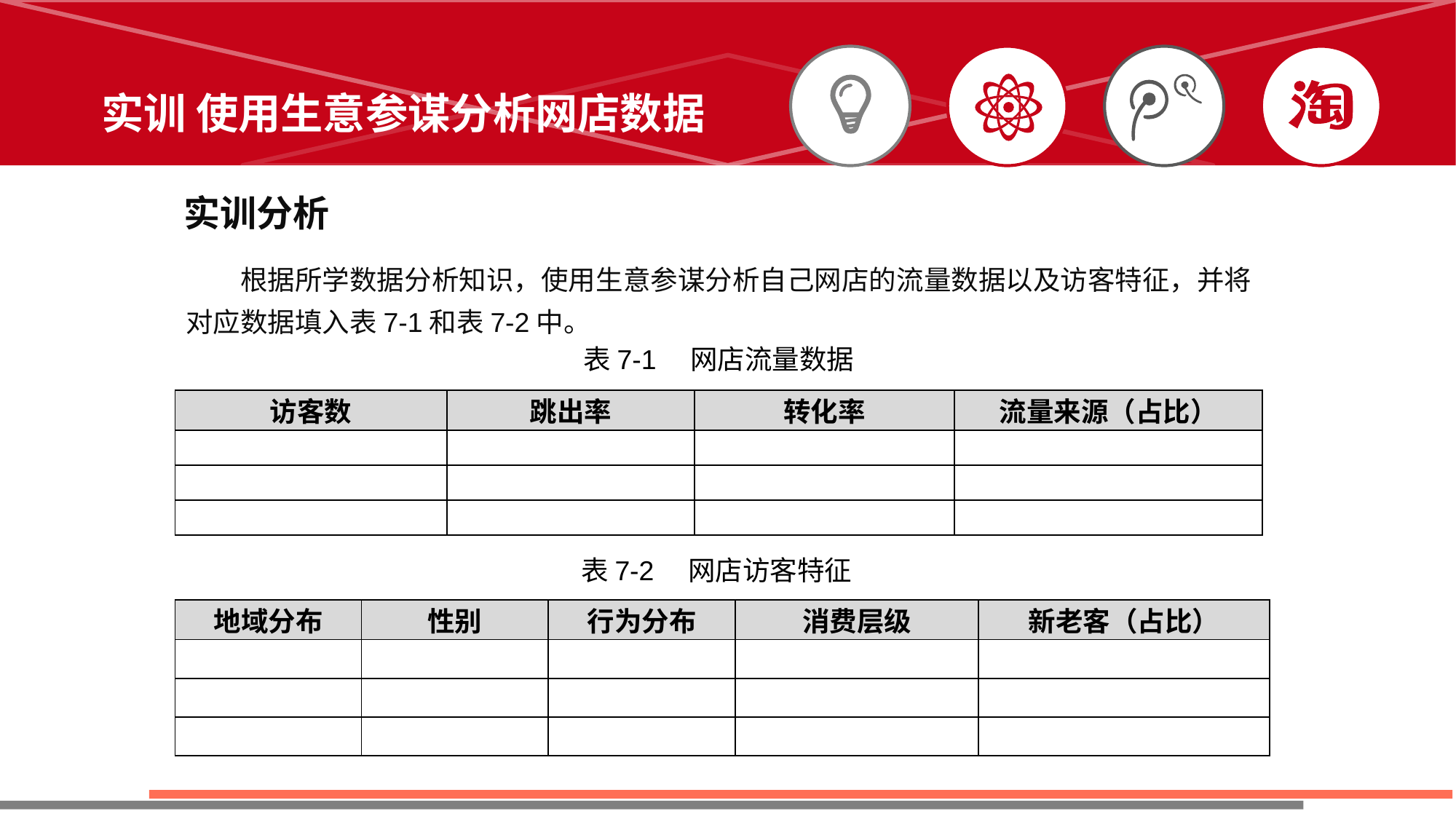

实训 使用生意参谋分析网店数据

实训分析
根据所学数据分析知识，使用生意参谋分析自己网店的流量数据以及访客特征，并将对应数据填入表7-1和表7-2中。
表7-1　网店流量数据
| 访客数 | 跳出率 | 转化率 | 流量来源（占比） |
| --- | --- | --- | --- |
|  |  |  |  |
|  |  |  |  |
|  |  |  |  |
表7-2　网店访客特征
| 地域分布 | 性别 | 行为分布 | 消费层级 | 新老客（占比） |
| --- | --- | --- | --- | --- |
|  |  |  |  |  |
|  |  |  |  |  |
|  |  |  |  |  |